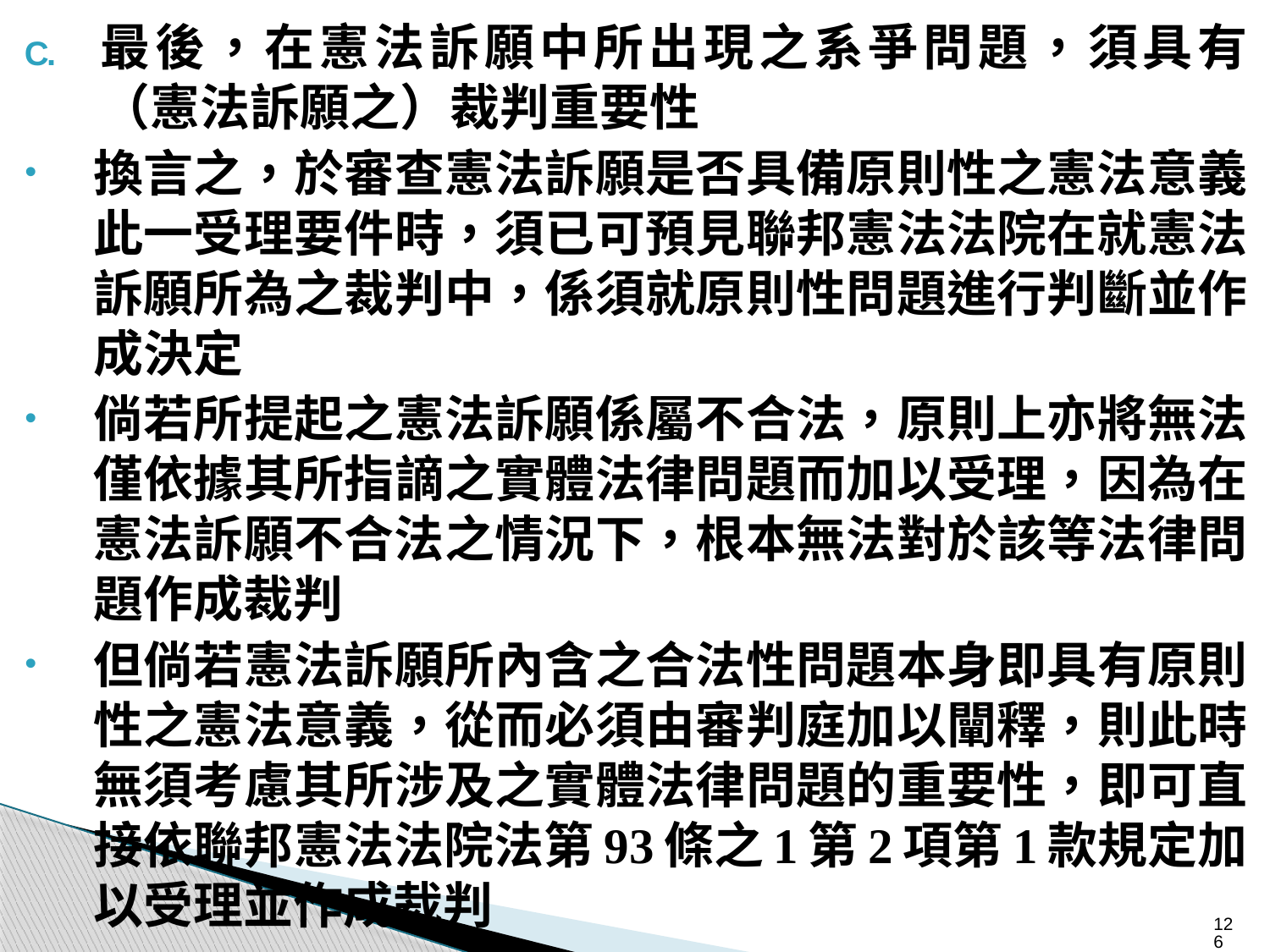

最後，在憲法訴願中所出現之系爭問題，須具有（憲法訴願之）裁判重要性
換言之，於審查憲法訴願是否具備原則性之憲法意義此一受理要件時，須已可預見聯邦憲法法院在就憲法訴願所為之裁判中，係須就原則性問題進行判斷並作成決定
倘若所提起之憲法訴願係屬不合法，原則上亦將無法僅依據其所指謫之實體法律問題而加以受理，因為在憲法訴願不合法之情況下，根本無法對於該等法律問題作成裁判
但倘若憲法訴願所內含之合法性問題本身即具有原則性之憲法意義，從而必須由審判庭加以闡釋，則此時無須考慮其所涉及之實體法律問題的重要性，即可直接依聯邦憲法法院法第93條之1第2項第1款規定加以受理並作成裁判

126